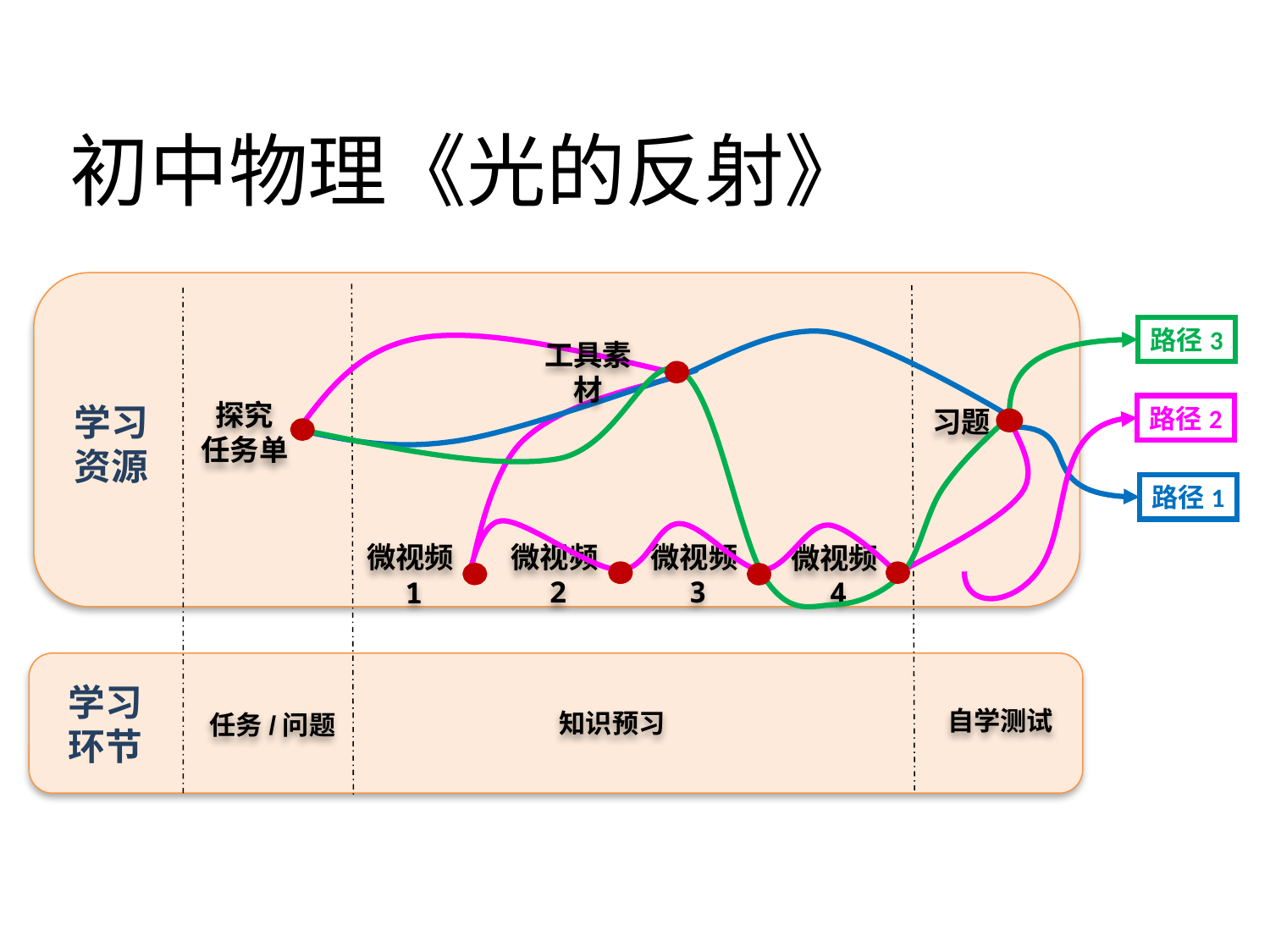

初中物理《光的反射》

路径3

工具素材

学习
资源
路径2
探究
任务单
习题

路径1
微视频4
微视频3
微视频2
微视频1

学习
环节
任务/问题
自学测试
知识预习